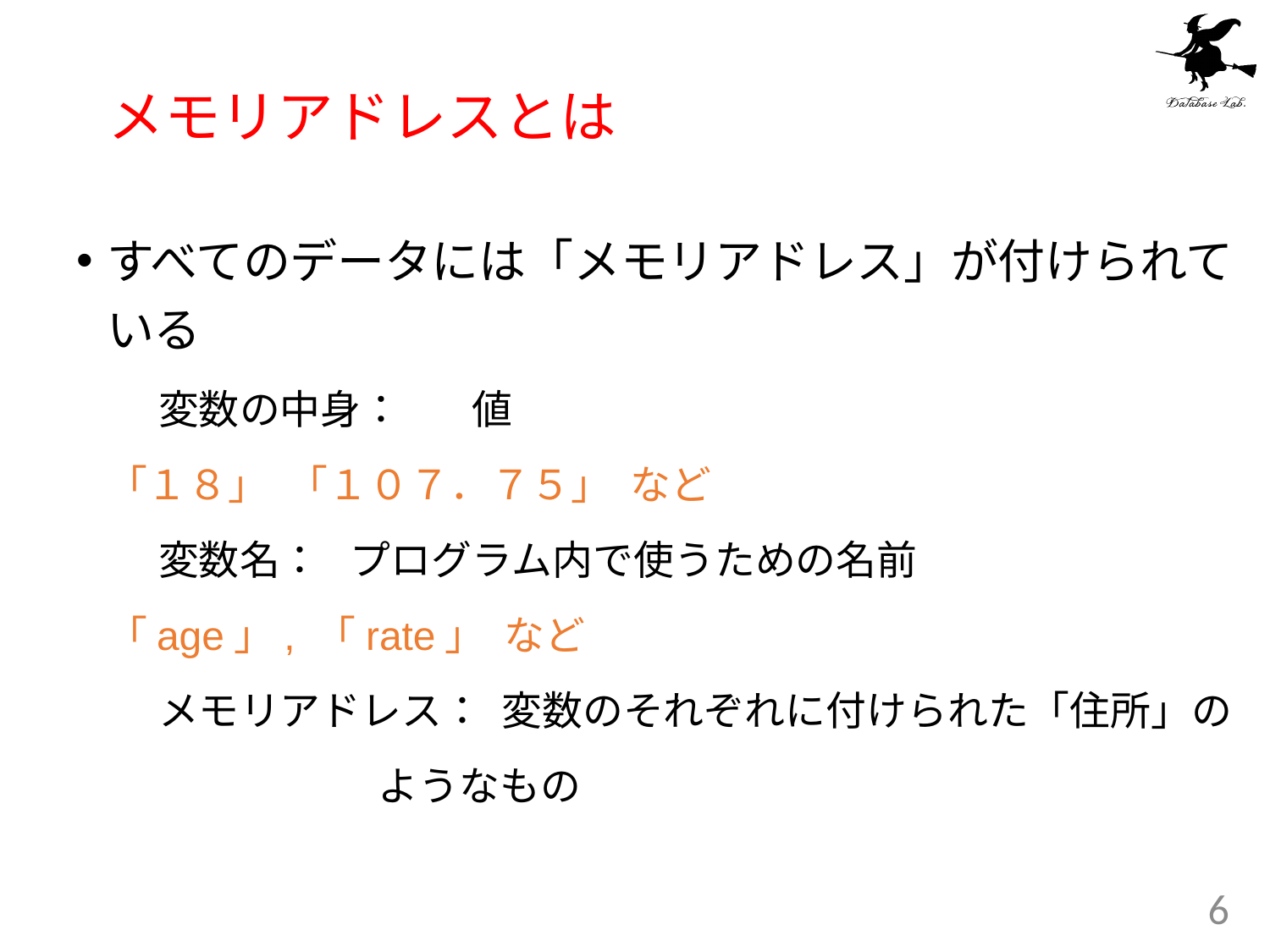

# メモリアドレスとは
すべてのデータには「メモリアドレス」が付けられている
        変数の中身：	値
				「１８」  「１０７．７５」  など
        変数名：	プログラム内で使うための名前
				「age」, 「rate」  など
        メモリアドレス：  変数のそれぞれに付けられた「住所」の
                          	  ようなもの

6